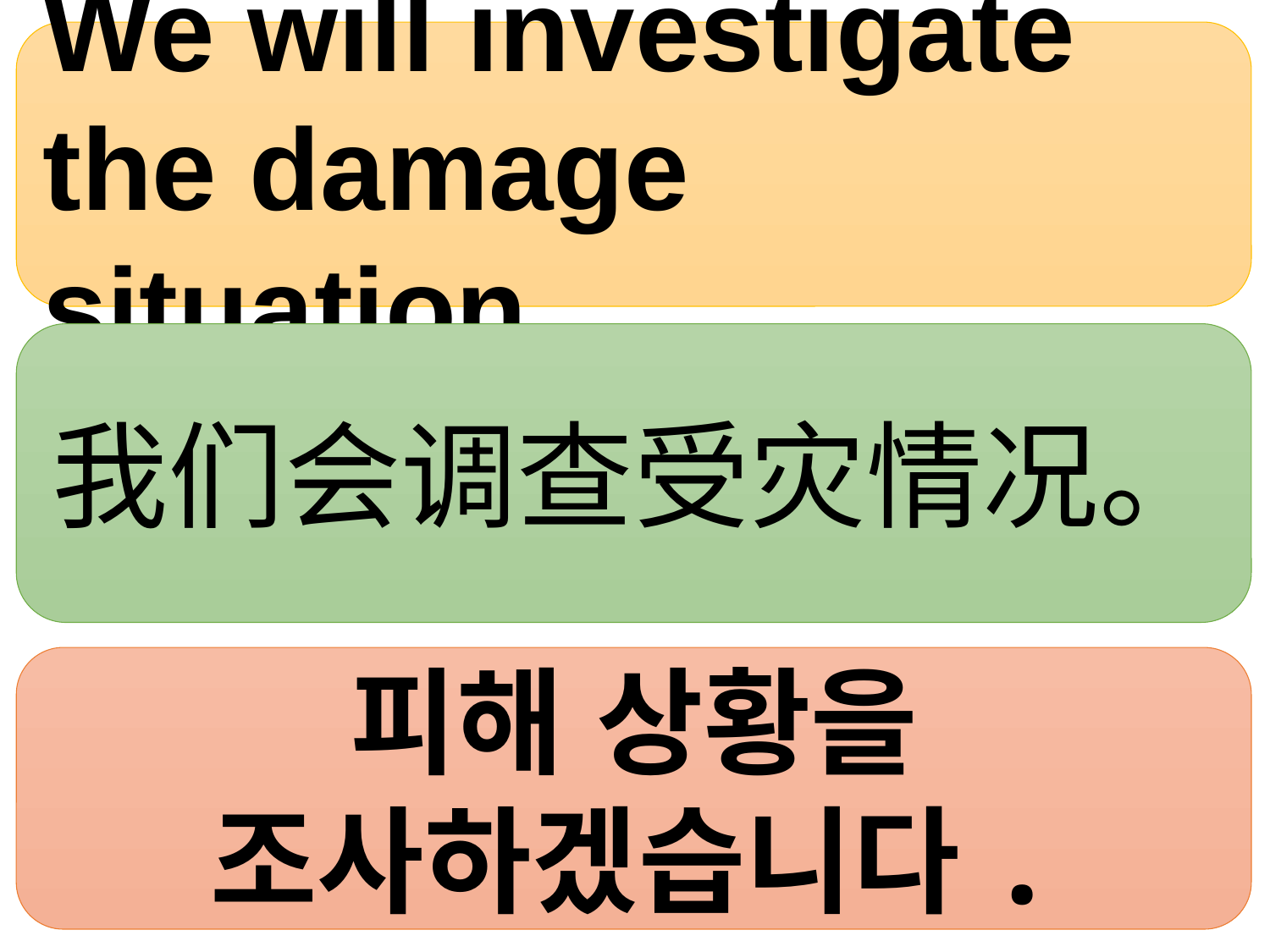

We will investigate the damage situation.
我们会调查受灾情况。
피해 상황을 조사하겠습니다.